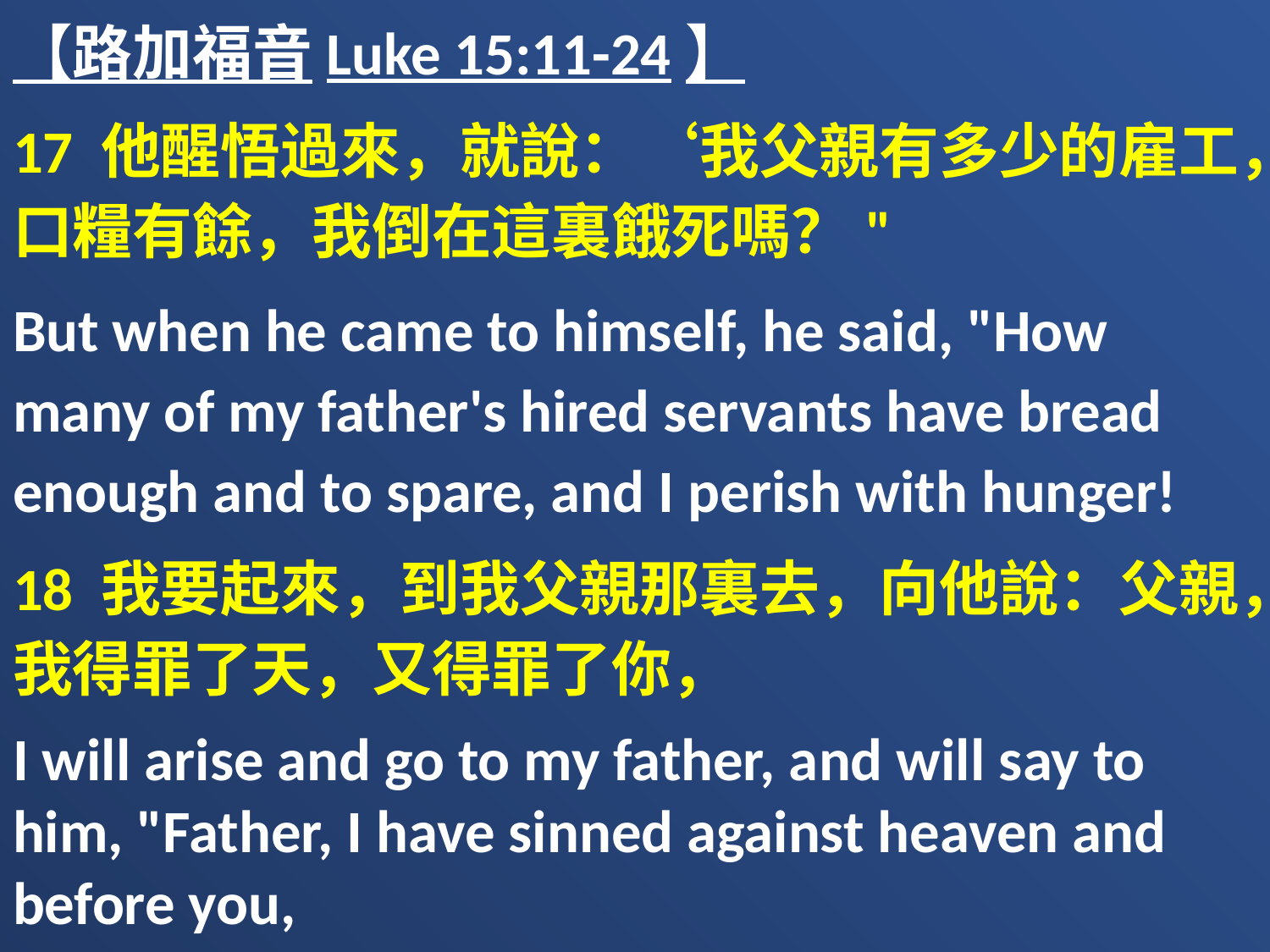

【路加福音Luke 15:11-24】
17 他醒悟過來，就說：‘我父親有多少的雇工，口糧有餘，我倒在這裏餓死嗎？"
But when he came to himself, he said, "How many of my father's hired servants have bread enough and to spare, and I perish with hunger!
18 我要起來，到我父親那裏去，向他說：父親，我得罪了天，又得罪了你，
I will arise and go to my father, and will say to him, "Father, I have sinned against heaven and before you,